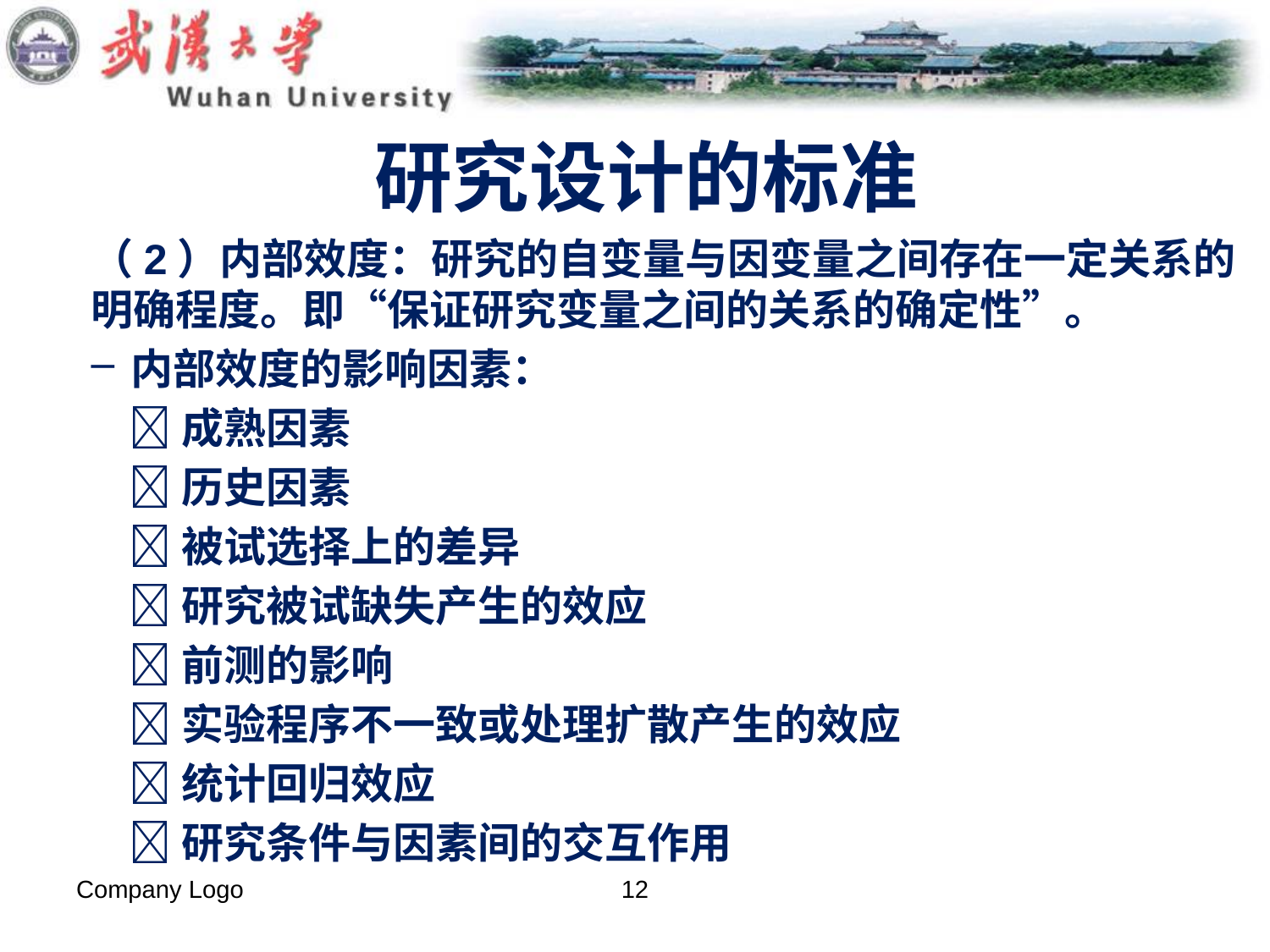

# 研究设计的标准
（2）内部效度：研究的自变量与因变量之间存在一定关系的明确程度。即“保证研究变量之间的关系的确定性”。
内部效度的影响因素：
    ⋅成熟因素
    ⋅历史因素
    ⋅被试选择上的差异
    ⋅研究被试缺失产生的效应
    ⋅前测的影响
    ⋅实验程序不一致或处理扩散产生的效应
    ⋅统计回归效应
    ⋅研究条件与因素间的交互作用
Company Logo
12